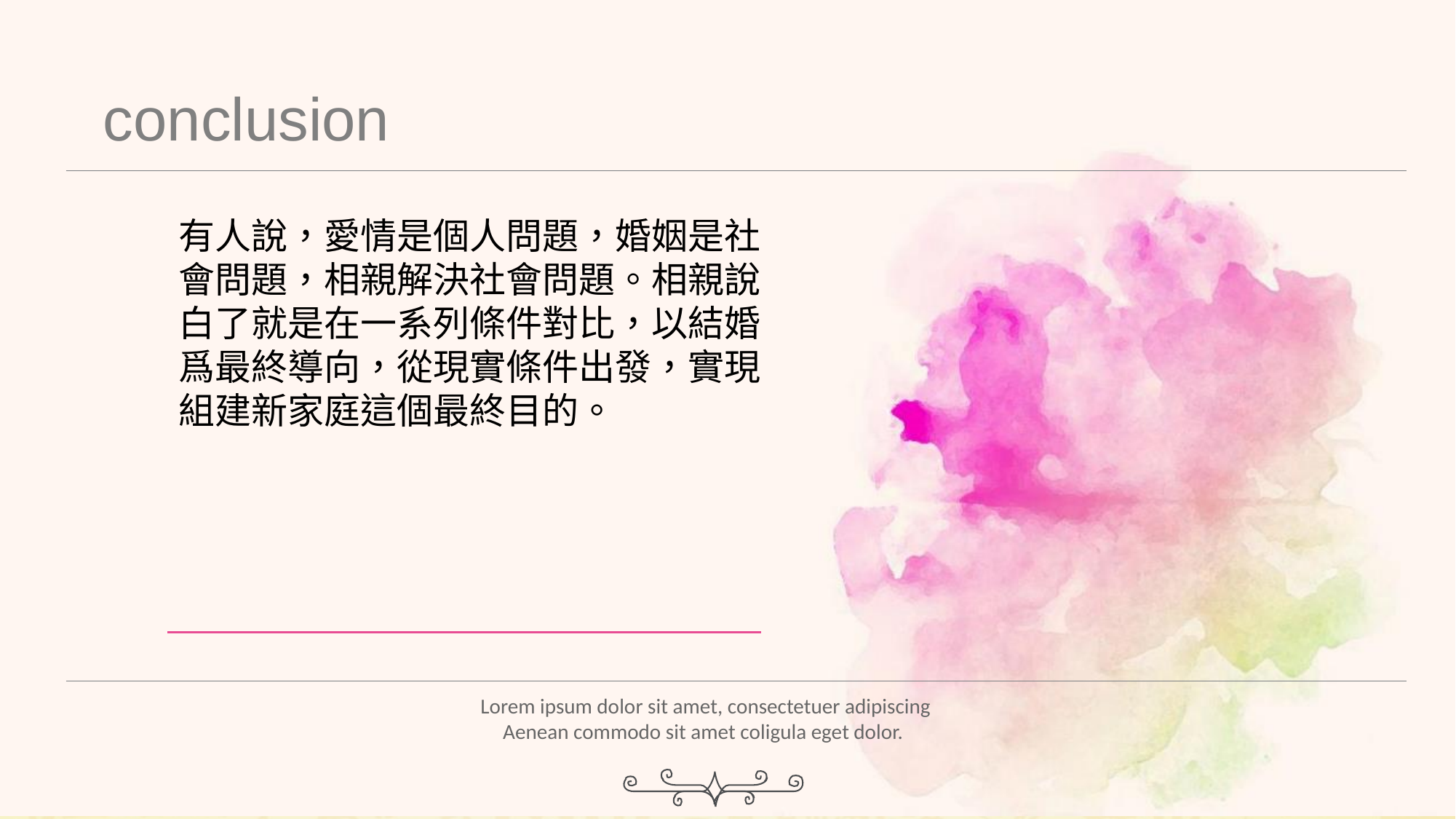

conclusion

有人說，愛情是個人問題，婚姻是社會問題，相親解決社會問題。相親說白了就是在一系列條件對比，以結婚爲最終導向，從現實條件出發，實現組建新家庭這個最終目的。
Lorem ipsum dolor sit amet, consectetuer adipiscing
Aenean commodo sit amet coligula eget dolor.